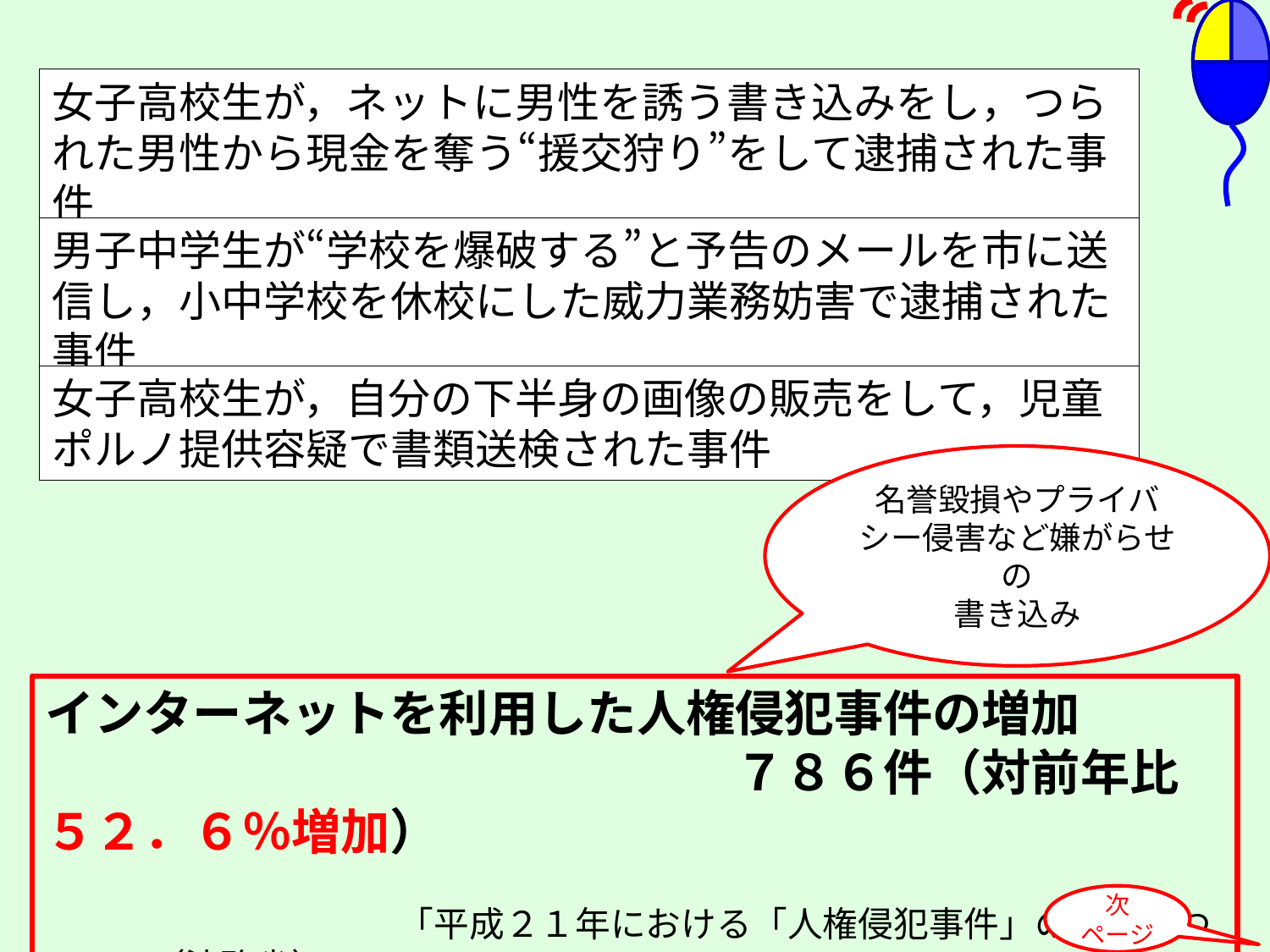

女子高校生が，ネットに男性を誘う書き込みをし，つられた男性から現金を奪う“援交狩り”をして逮捕された事件
男子中学生が“学校を爆破する”と予告のメールを市に送信し，小中学校を休校にした威力業務妨害で逮捕された事件
女子高校生が，自分の下半身の画像の販売をして，児童ポルノ提供容疑で書類送検された事件
名誉毀損やプライバシー侵害など嫌がらせの
書き込み
インターネットを利用した人権侵犯事件の増加
　　　　　　　　　　　　　　７８６件（対前年比５２．６％増加）

　　　　　　　　　　「平成２１年における「人権侵犯事件」の状況について」（法務省）
次
ページ